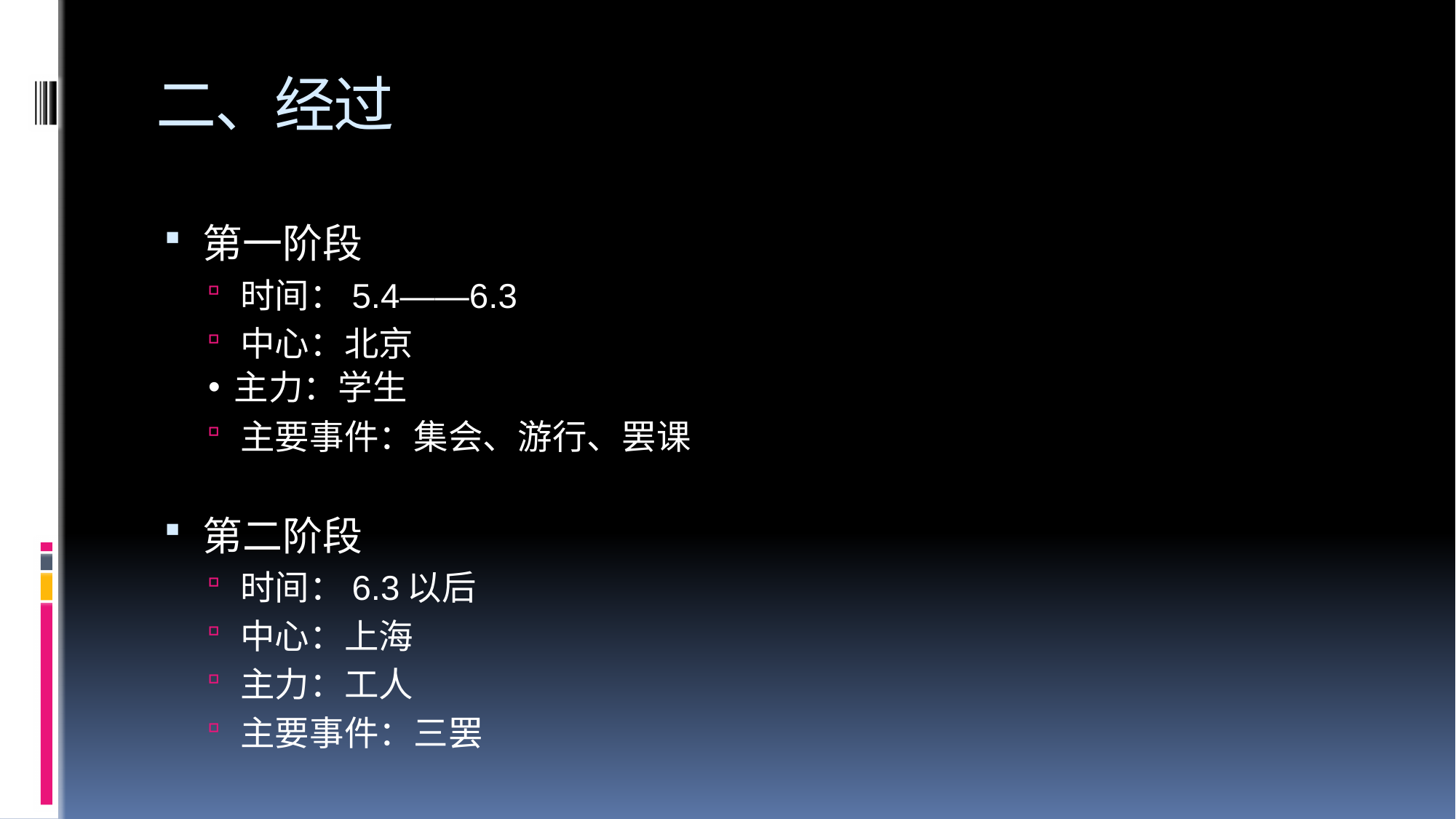

# 二、经过
第一阶段
时间：5.4——6.3
中心：北京
主力：学生
主要事件：集会、游行、罢课

第二阶段
时间：6.3以后
中心：上海
主力：工人
主要事件：三罢